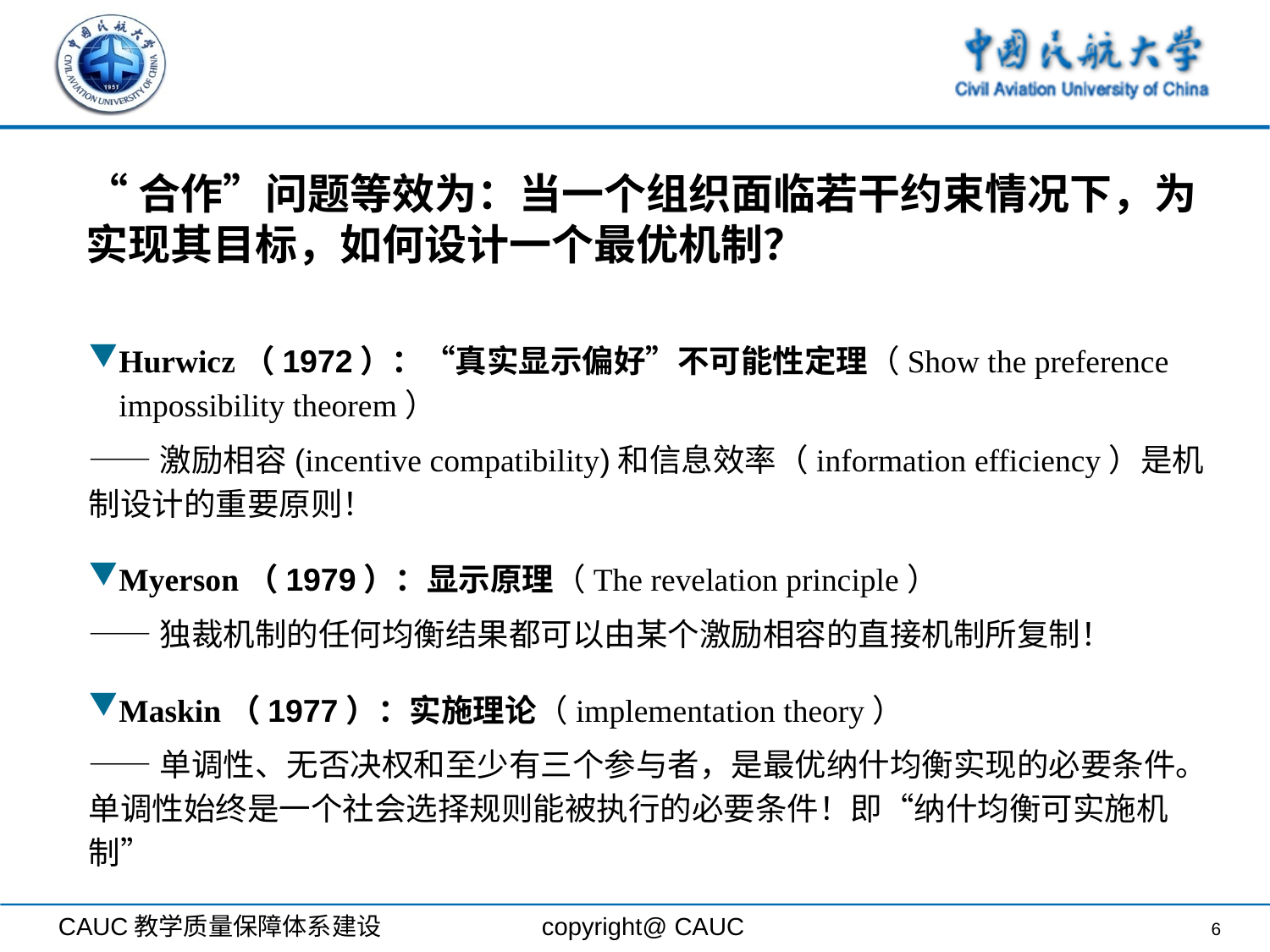

“合作”问题等效为：当一个组织面临若干约束情况下，为实现其目标，如何设计一个最优机制？

Hurwicz（1972）：“真实显示偏好”不可能性定理（Show the preference impossibility theorem）
——激励相容(incentive compatibility)和信息效率（information efficiency）是机制设计的重要原则！
Myerson（1979）：显示原理（The revelation principle）
——独裁机制的任何均衡结果都可以由某个激励相容的直接机制所复制！
Maskin（1977）：实施理论（implementation theory）
——单调性、无否决权和至少有三个参与者，是最优纳什均衡实现的必要条件。单调性始终是一个社会选择规则能被执行的必要条件！即“纳什均衡可实施机制”
6